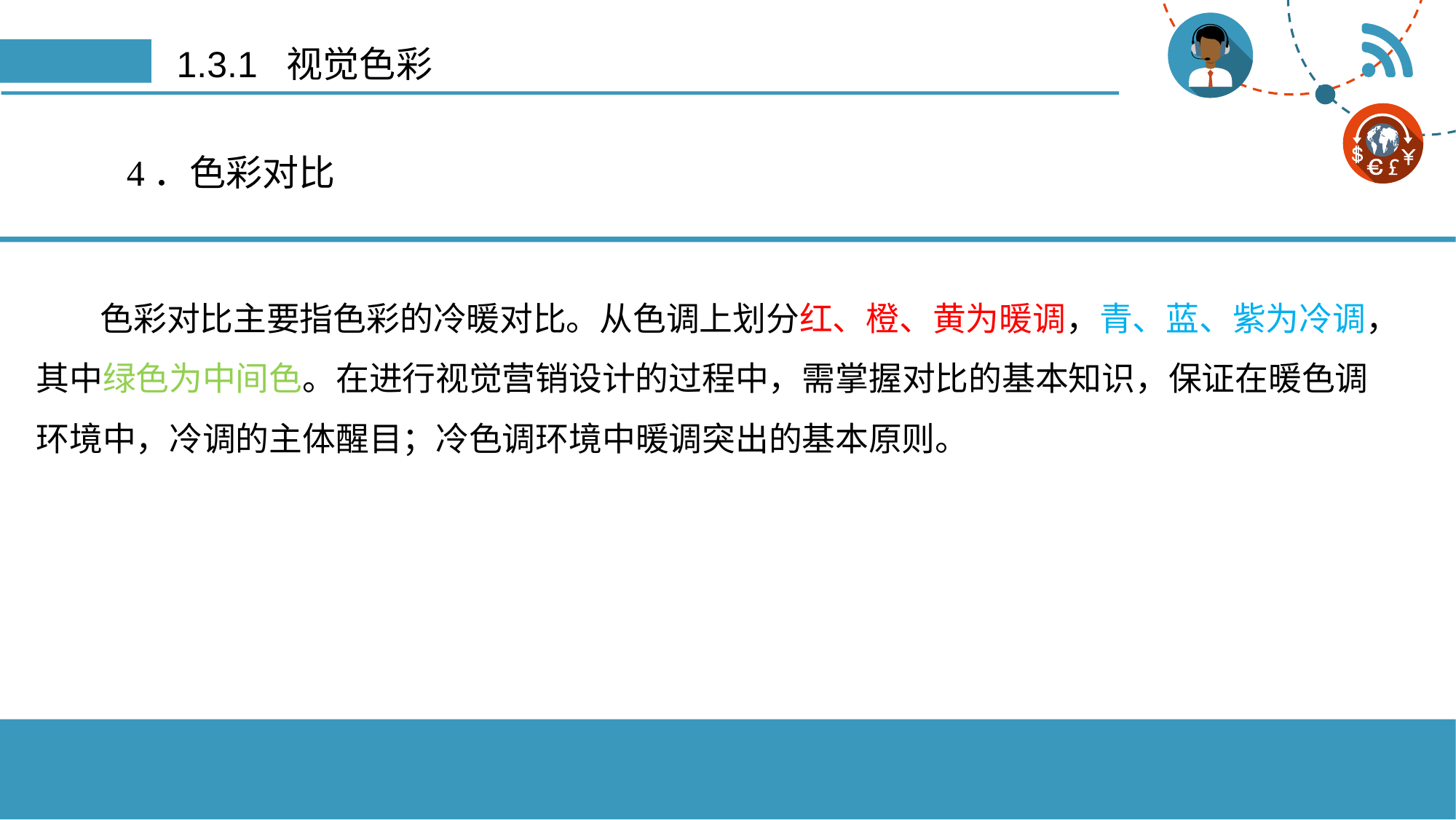

# 1.3.1  视觉色彩
4．色彩对比

色彩对比主要指色彩的冷暖对比。从色调上划分红、橙、黄为暖调，青、蓝、紫为冷调，其中绿色为中间色。在进行视觉营销设计的过程中，需掌握对比的基本知识，保证在暖色调环境中，冷调的主体醒目；冷色调环境中暖调突出的基本原则。